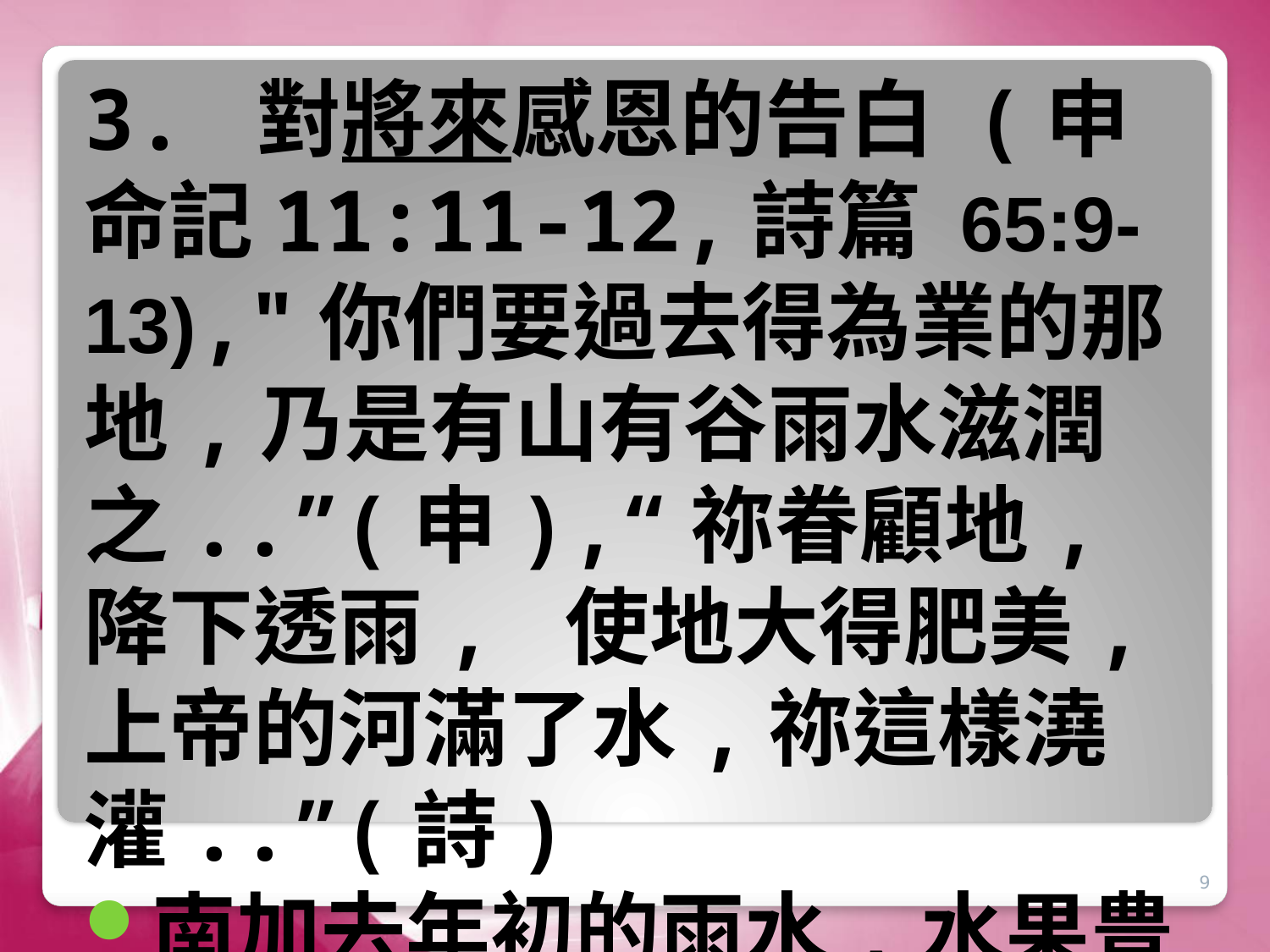

3. 對將來感恩的告白 (申命記11:11-12,詩篇 65:9-13),"你們要過去得為業的那地,乃是有山有谷雨水滋潤之..”(申),“祢眷顧地, 降下透雨, 使地大得肥美, 上帝的河滿了水,祢這樣澆灌..”(詩)
南加去年初的雨水,水果豊收
#
9